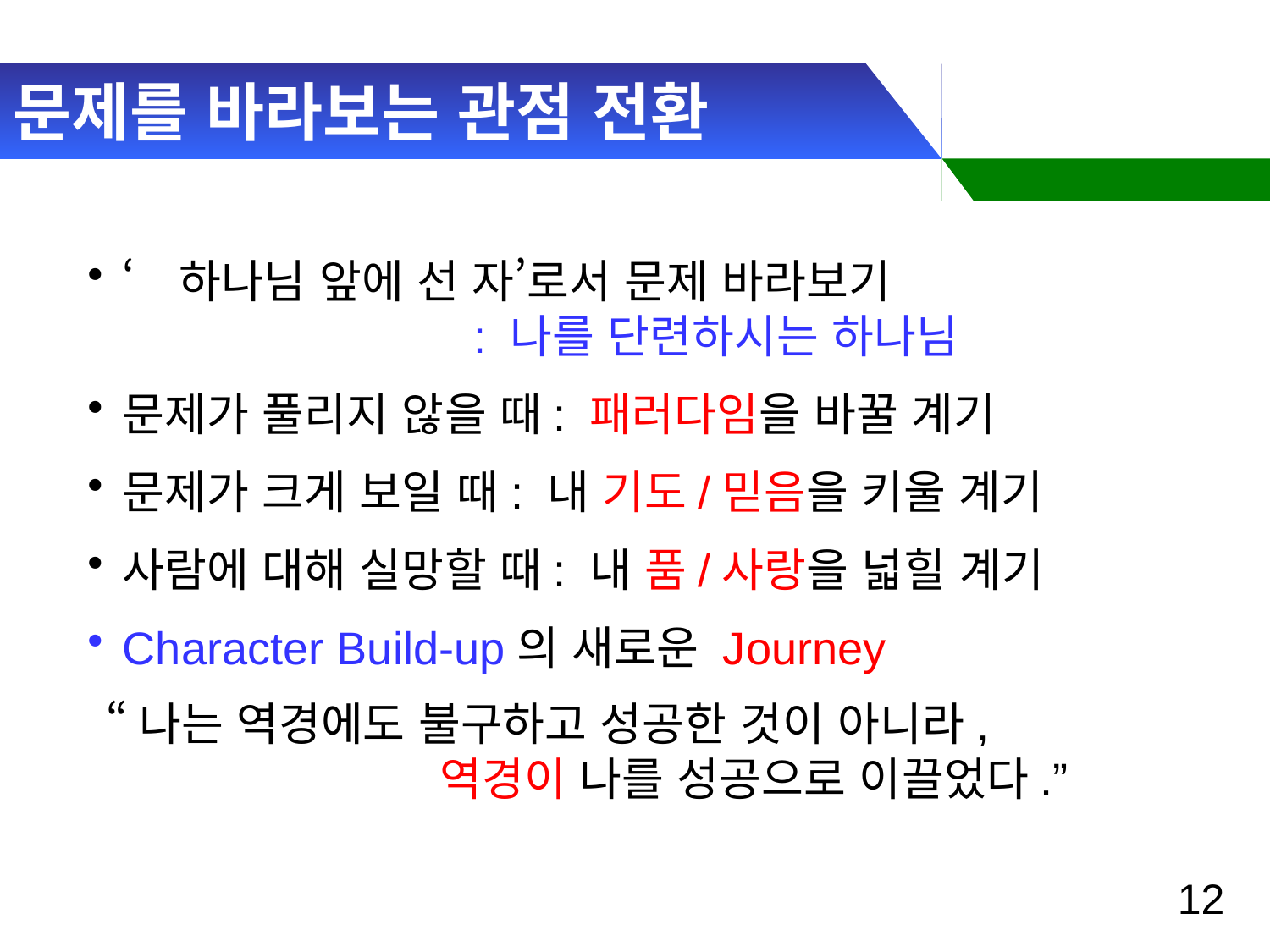

# 문제를 바라보는 관점 전환
‘하나님 앞에 선 자’로서 문제 바라보기
                                : 나를 단련하시는 하나님
문제가 풀리지 않을 때: 패러다임을 바꿀 계기
문제가 크게 보일 때: 내 기도/믿음을 키울 계기
사람에 대해 실망할 때: 내 품/사랑을 넓힐 계기
Character Build-up의 새로운 Journey
   “나는 역경에도 불구하고 성공한 것이 아니라,
                            역경이 나를 성공으로 이끌었다.”
12